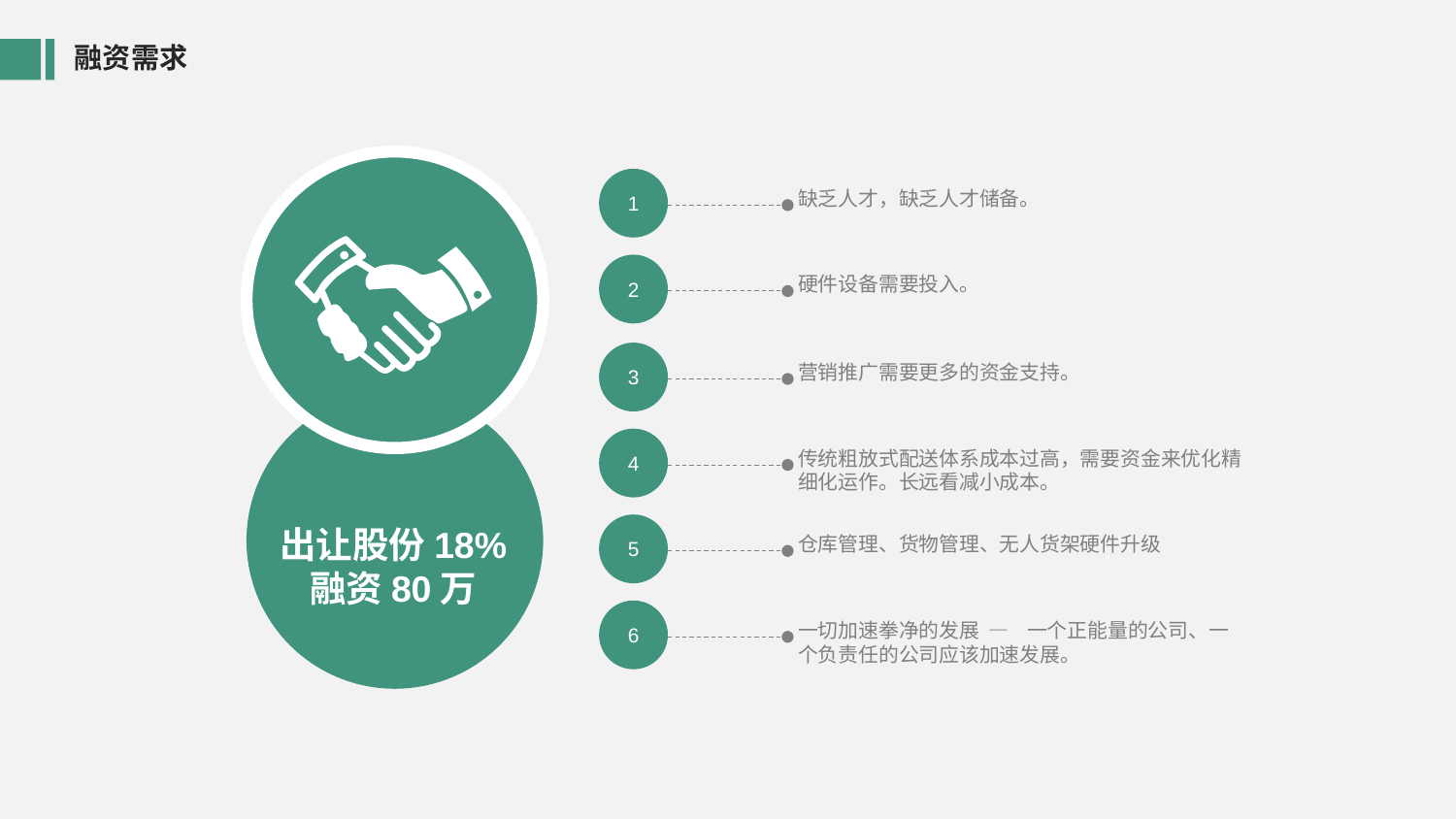

融资需求

1
缺乏人才，缺乏人才储备。

2
硬件设备需要投入。

3
营销推广需要更多的资金支持。

4
传统粗放式配送体系成本过高，需要资金来优化精细化运作。长远看减小成本。

5
出让股份18%
融资80万
仓库管理、货物管理、无人货架硬件升级

6
一切加速拳净的发展  —    一个正能量的公司、一个负责任的公司应该加速发展。